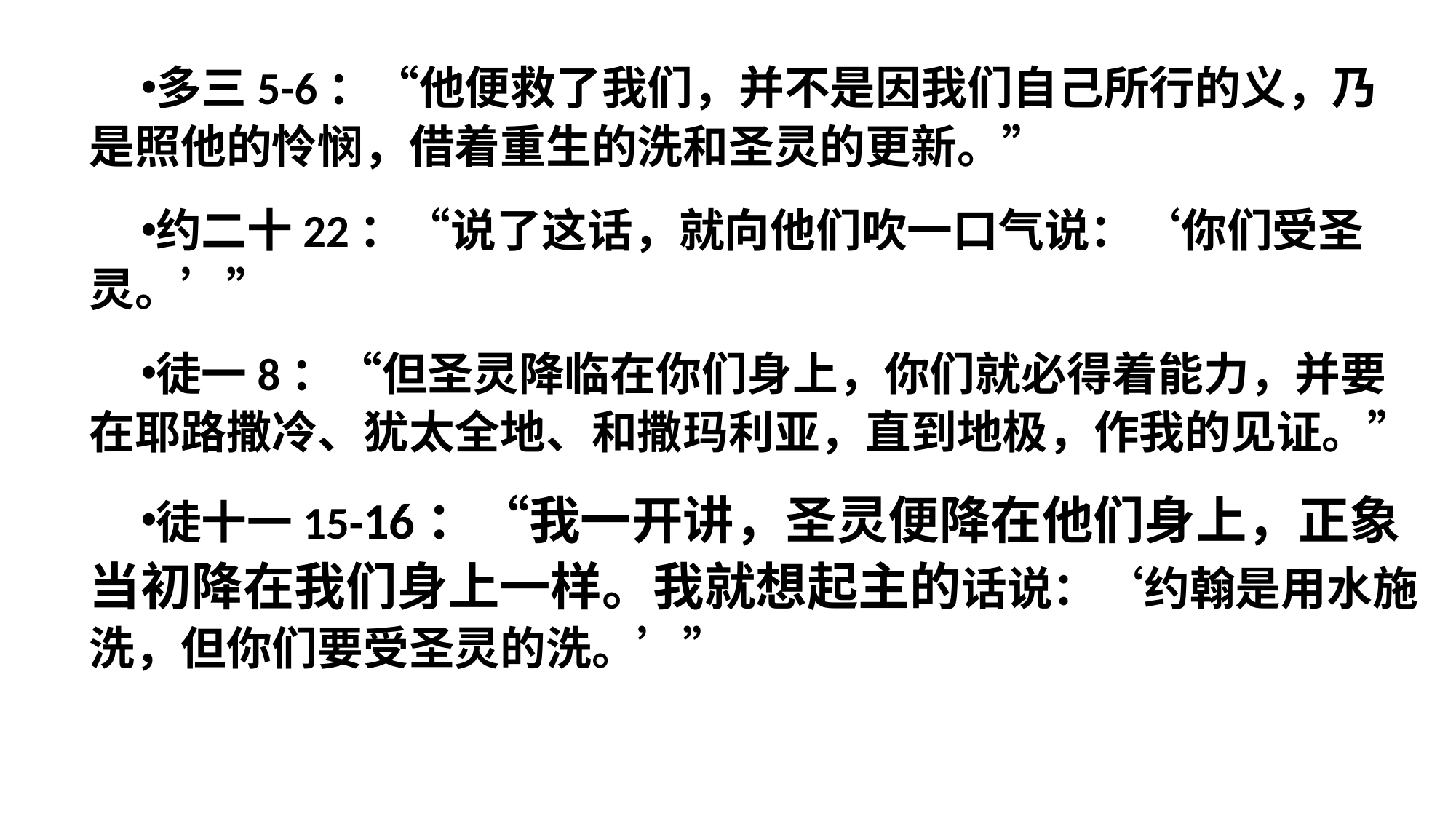

多三5-6：“他便救了我们，并不是因我们自己所行的义，乃是照他的怜悯，借着重生的洗和圣灵的更新。”
约二十22：“说了这话，就向他们吹一口气说：‘你们受圣灵。’”
徒一8：“但圣灵降临在你们身上，你们就必得着能力，并要在耶路撒冷、犹太全地、和撒玛利亚，直到地极，作我的见证。”
徒十一15-16：“我一开讲，圣灵便降在他们身上，正象当初降在我们身上一样。我就想起主的话说：‘约翰是用水施洗，但你们要受圣灵的洗。’”